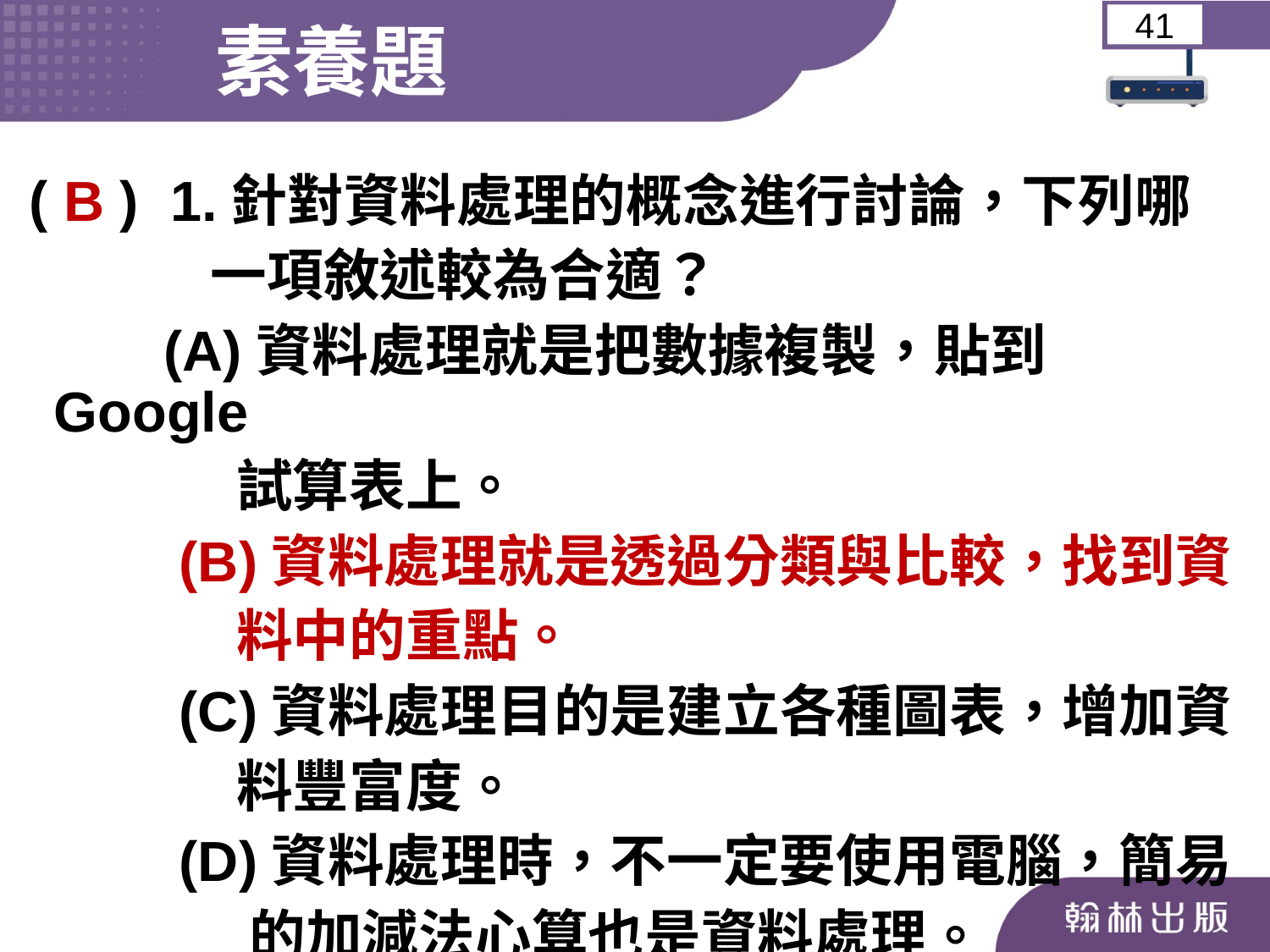

素養題

41
( B )  1.針對資料處理的概念進行討論，下列哪
             一項敘述較為合適？
	       (A)資料處理就是把數據複製，貼到Google
               試算表上。
	        (B)資料處理就是透過分類與比較，找到資
               料中的重點。
	        (C)資料處理目的是建立各種圖表，增加資
               料豐富度。
	        (D)資料處理時，不一定要使用電腦，簡易
                的加減法心算也是資料處理。